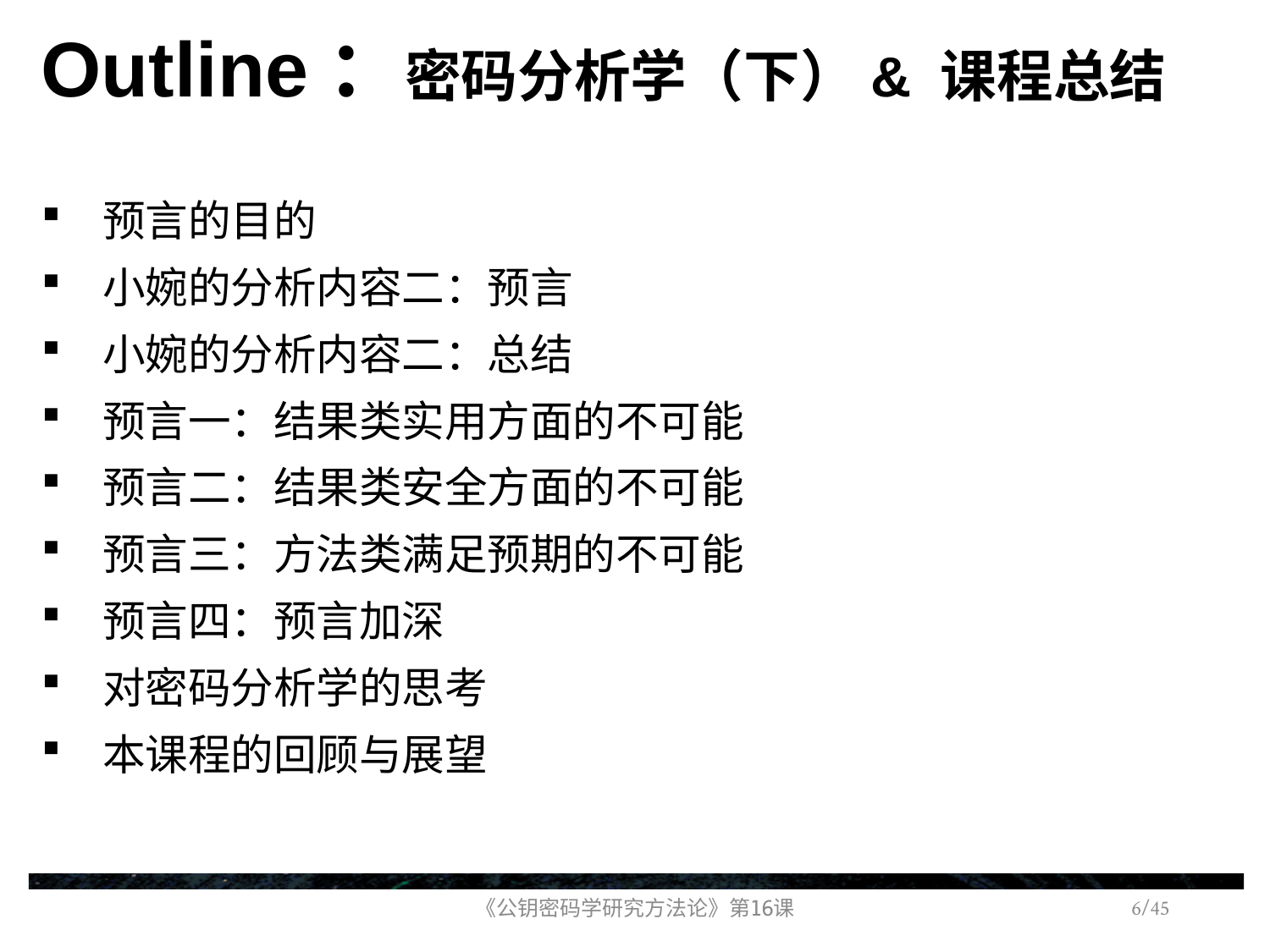

# Outline：密码分析学（下）& 课程总结
预言的目的
小婉的分析内容二：预言
小婉的分析内容二：总结
预言一：结果类实用方面的不可能
预言二：结果类安全方面的不可能
预言三：方法类满足预期的不可能
预言四：预言加深
对密码分析学的思考
本课程的回顾与展望
《公钥密码学研究方法论》第16课
6/45